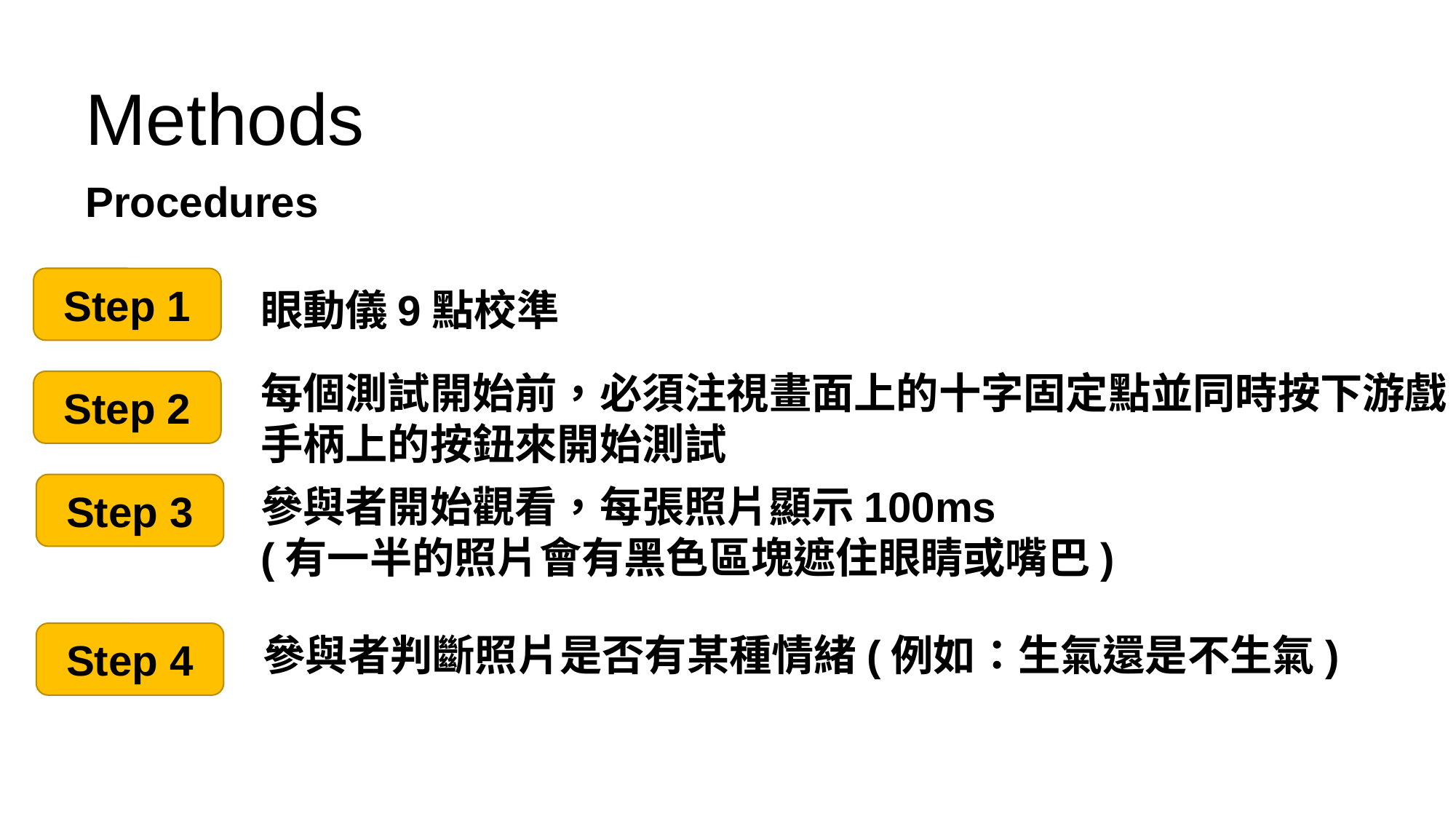

Methods
Procedures
Step 1
眼動儀9點校準
每個測試開始前，必須注視畫面上的十字固定點並同時按下游戲手柄上的按鈕來開始測試
Step 2
Step 3
參與者開始觀看，每張照片顯示100ms
(有一半的照片會有黑色區塊遮住眼睛或嘴巴)
Step 4
參​​與者判斷照片是否有某種情緒(例如：生氣還是不生氣)